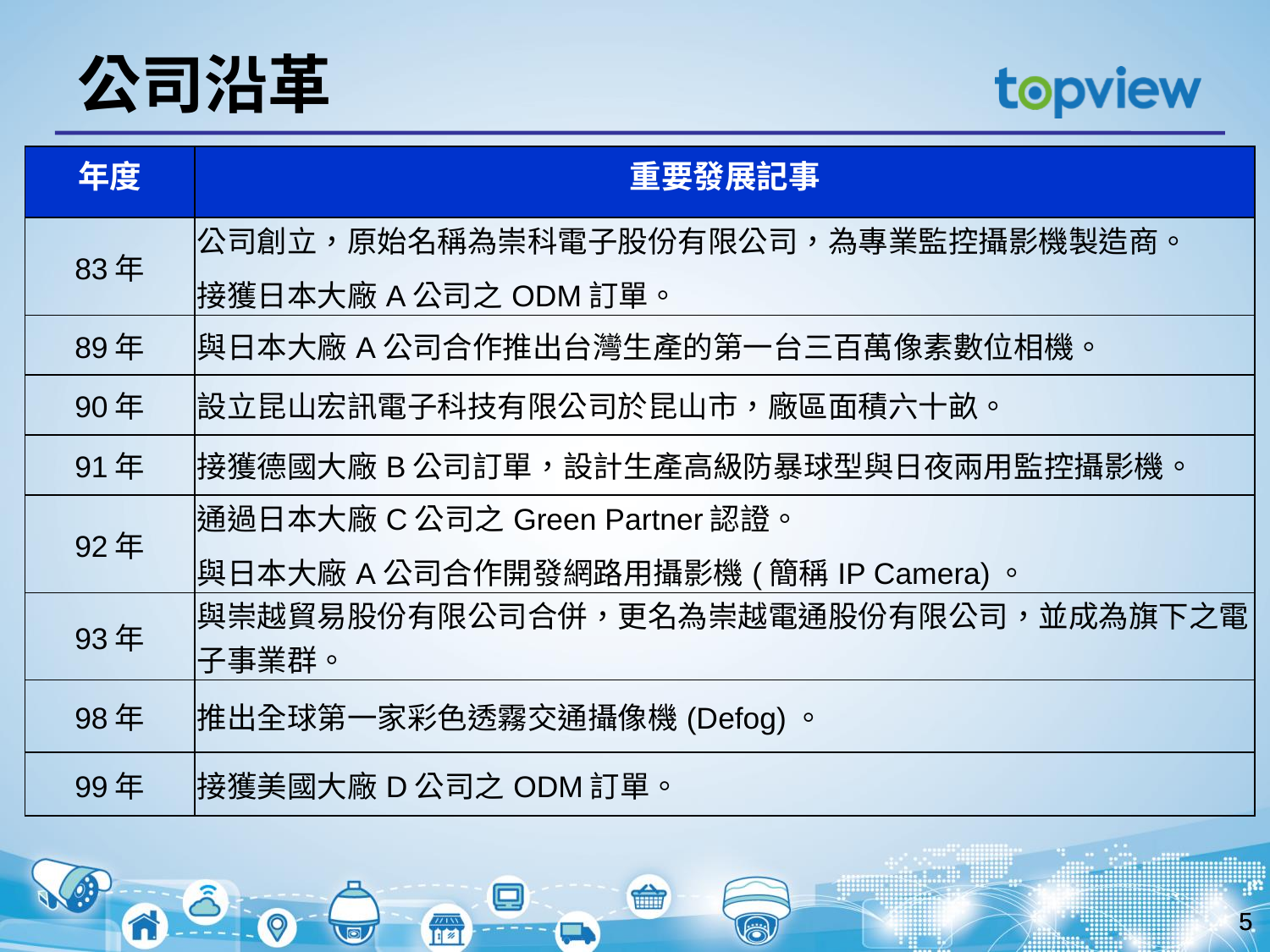

公司沿革

| 年度 | 重要發展記事 |
| --- | --- |
| 83年 | 公司創立，原始名稱為崇科電子股份有限公司，為專業監控攝影機製造商。 接獲日本大廠A公司之ODM訂單。 |
| 89年 | 與日本大廠A公司合作推出台灣生產的第一台三百萬像素數位相機。 |
| 90年 | 設立昆山宏訊電子科技有限公司於昆山市，廠區面積六十畝。 |
| 91年 | 接獲德國大廠B公司訂單，設計生產高級防暴球型與日夜兩用監控攝影機。 |
| 92年 | 通過日本大廠C公司之Green Partner認證。 與日本大廠A公司合作開發網路用攝影機(簡稱IP Camera)。 |
| 93年 | 與崇越貿易股份有限公司合併，更名為崇越電通股份有限公司，並成為旗下之電子事業群。 |
| 98年 | 推出全球第一家彩色透霧交通攝像機(Defog)。 |
| 99年 | 接獲美國大廠D公司之ODM訂單。 |